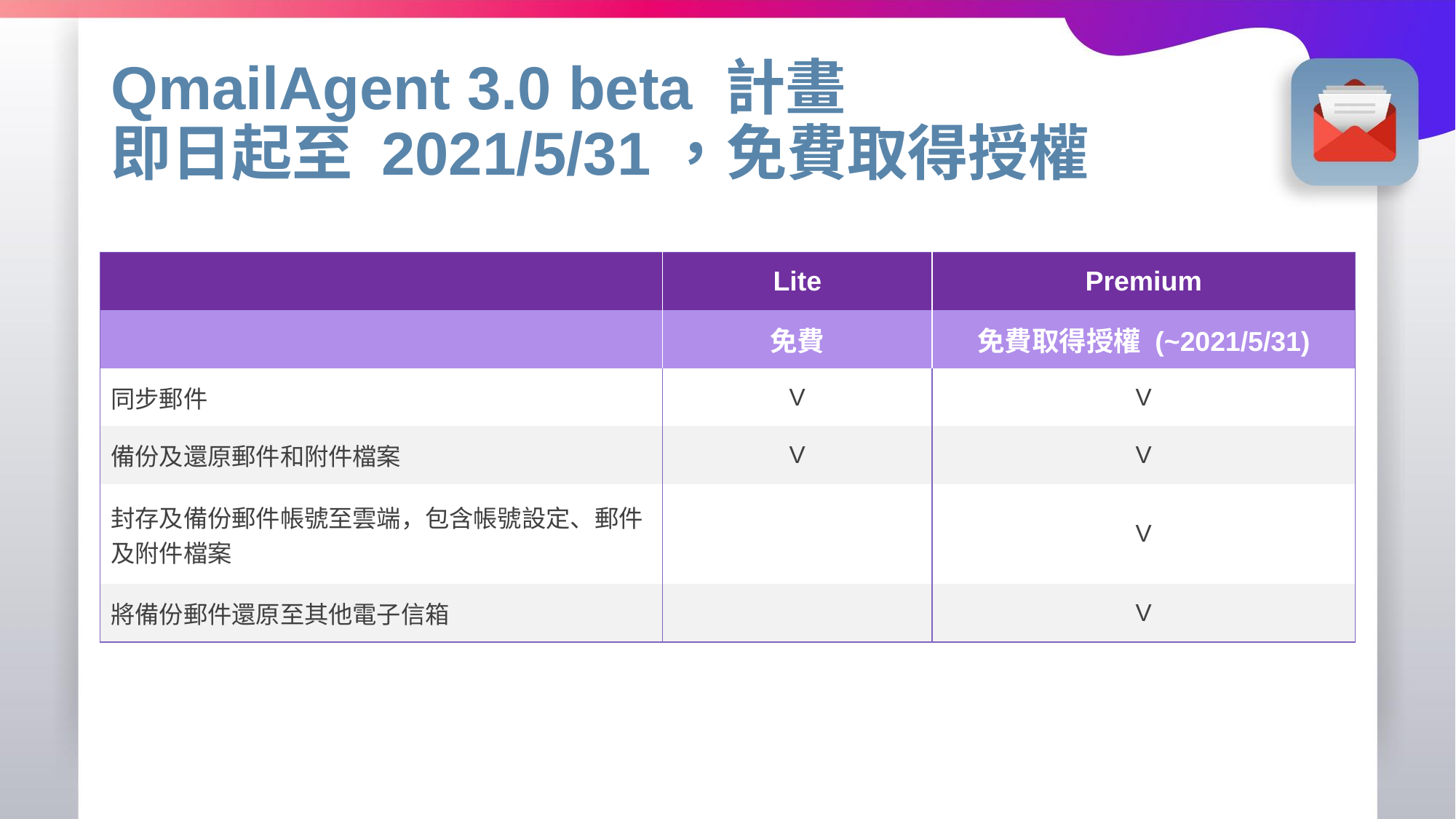

# QmailAgent 3.0 beta 計畫 即日起至 2021/5/31，免費取得授權
|  | Lite | Premium |
| --- | --- | --- |
|  | 免費 | 免費取得授權 (~2021/5/31) |
| 同步郵件 | V | V |
| 備份及還原郵件和附件檔案 | V | V |
| 封存及備份郵件帳號至雲端，包含帳號設定、郵件及附件檔案 |  | V |
| 將備份郵件還原至其他電子信箱 |  | V |